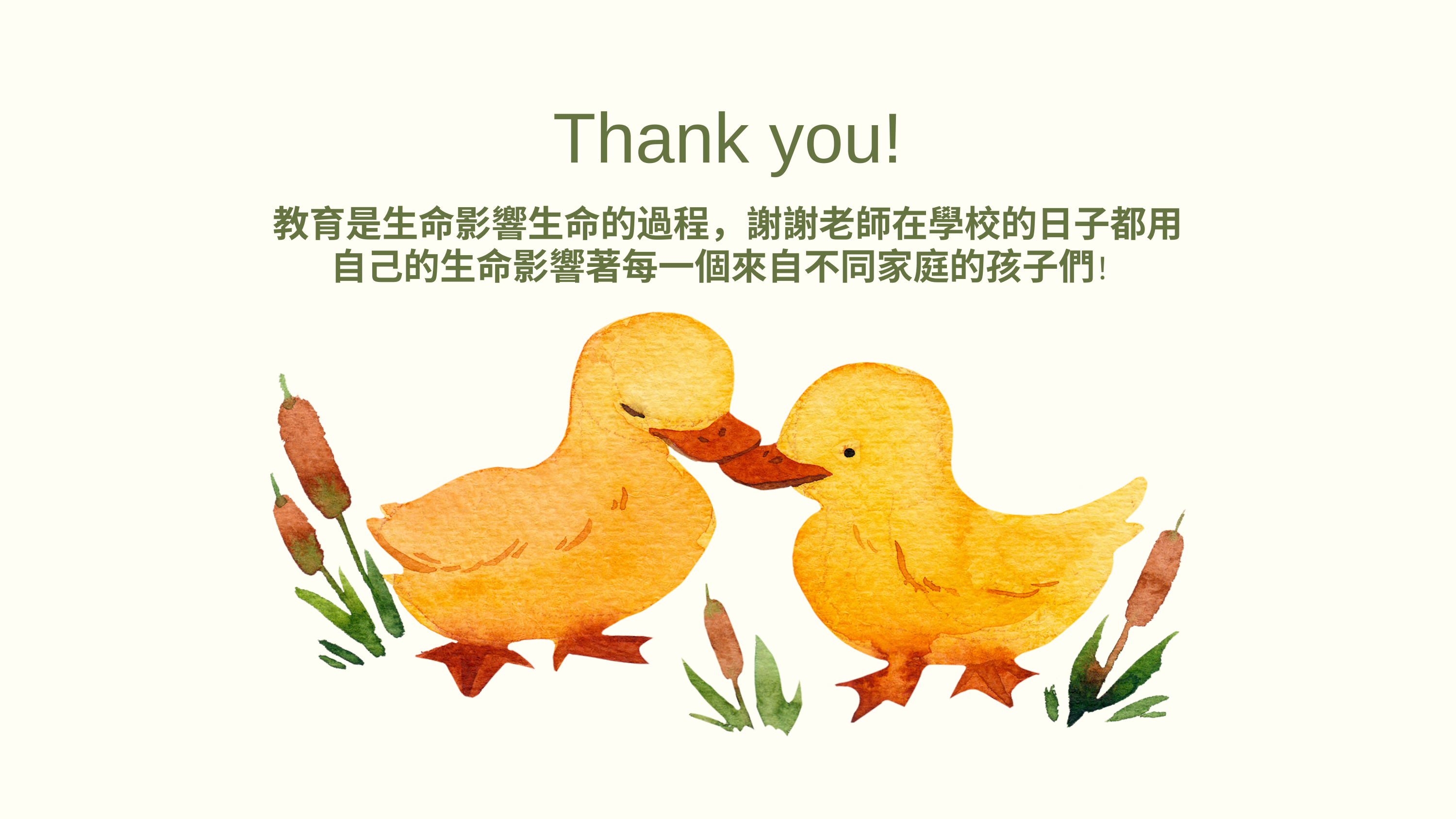

Thank you!
教育是生命影響生命的過程，謝謝老師在學校的日子都用自己的生命影響著每一個來自不同家庭的孩子們！